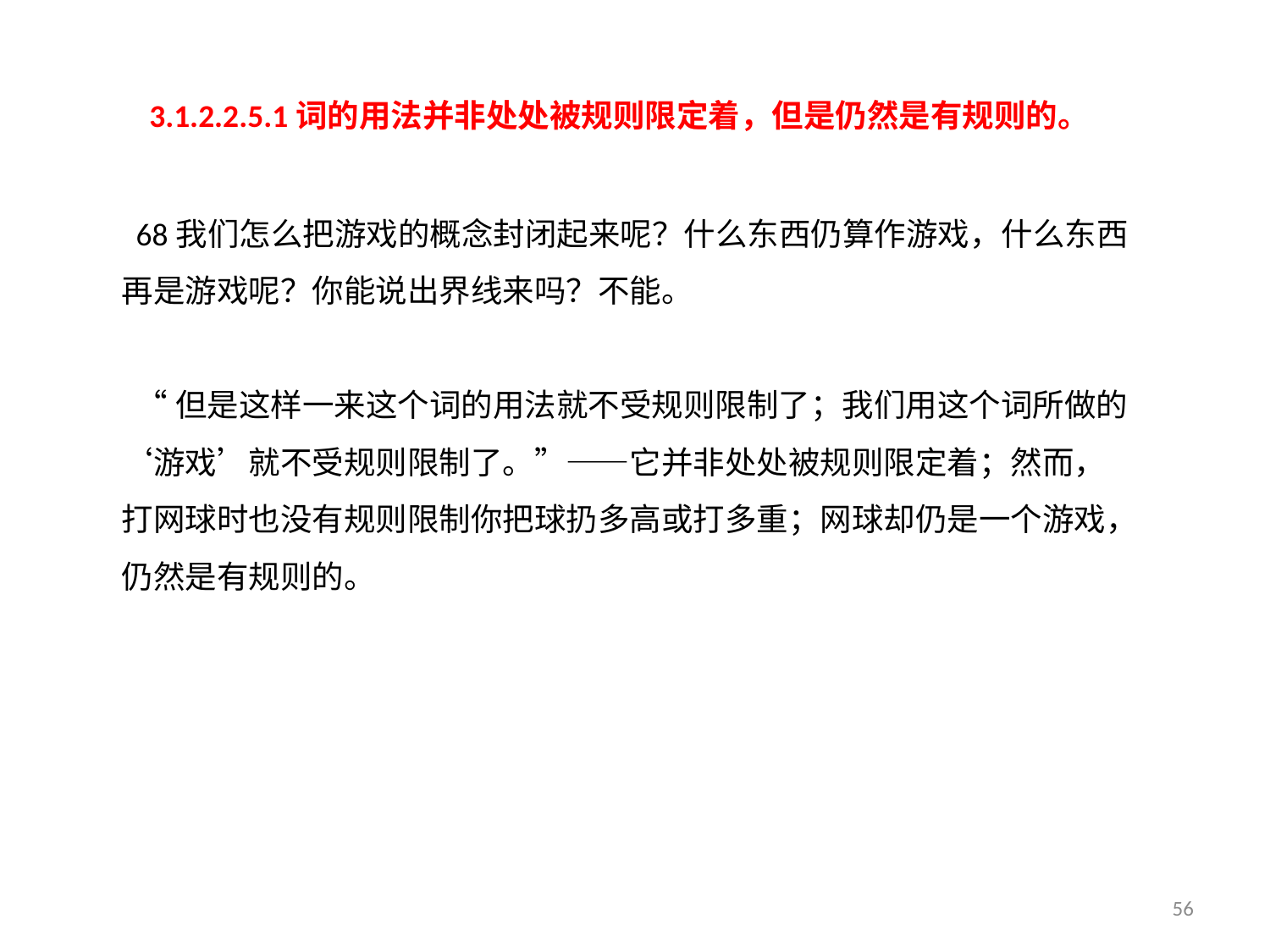

3.1.2.2.5.1词的用法并非处处被规则限定着，但是仍然是有规则的。
  68我们怎么把游戏的概念封闭起来呢？什么东西仍算作游戏，什么东西 再是游戏呢？你能说出界线来吗？不能。

  “但是这样一来这个词的用法就不受规则限制了；我们用这个词所做的‘游戏’就不受规则限制了。”——它并非处处被规则限定着；然而，打网球时也没有规则限制你把球扔多高或打多重；网球却仍是一个游戏，仍然是有规则的。
56